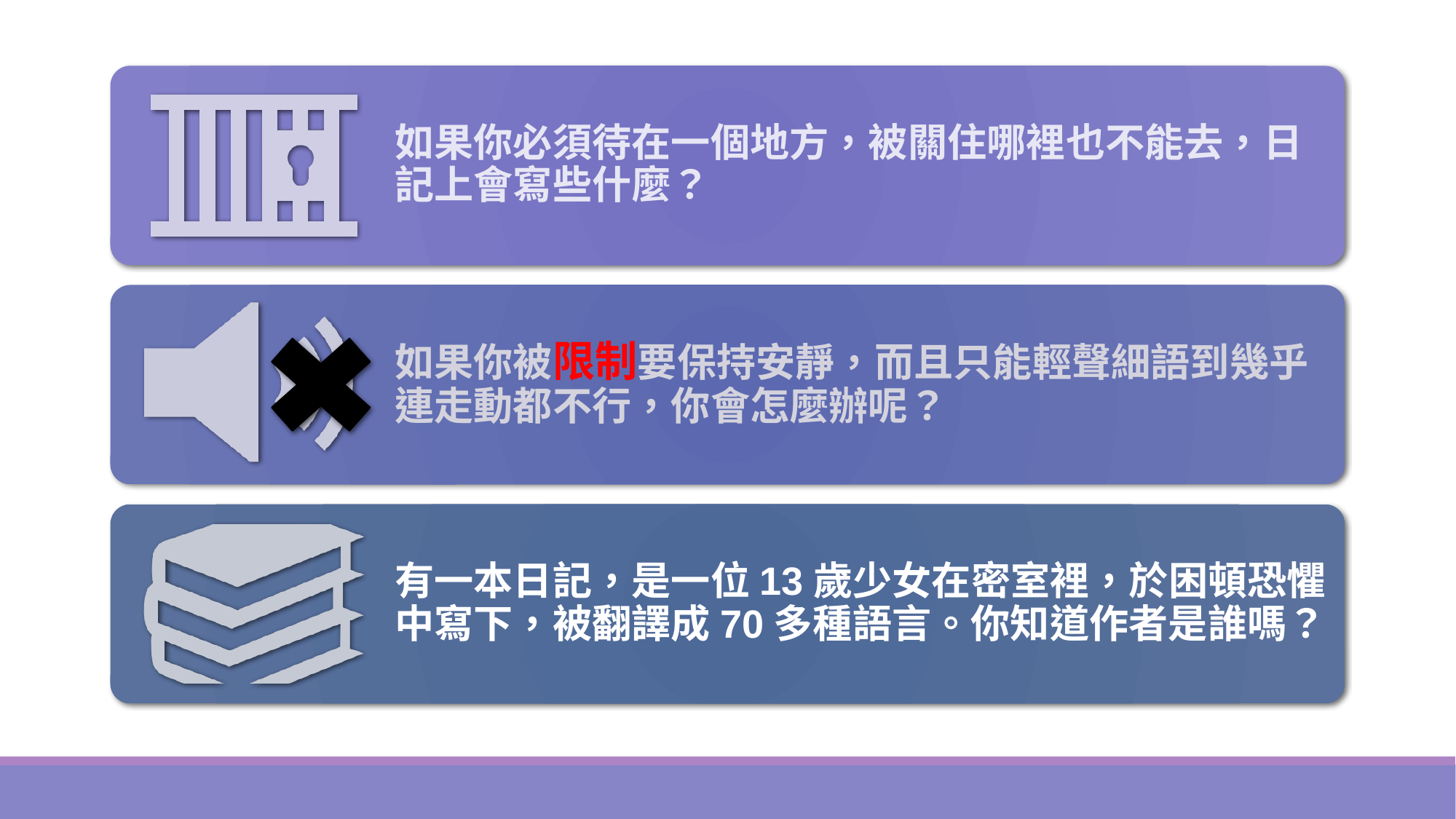

/
如果你必須待在一個地方，被關住哪裡也不能去，日記上會寫些什麼？
如果你被限制要保持安靜，而且只能輕聲細語到幾乎連走動都不行，你會怎麼辦呢？
有一本日記，是一位13歲少女在密室裡，於困頓恐懼中寫下，被翻譯成70多種語言。你知道作者是誰嗎？